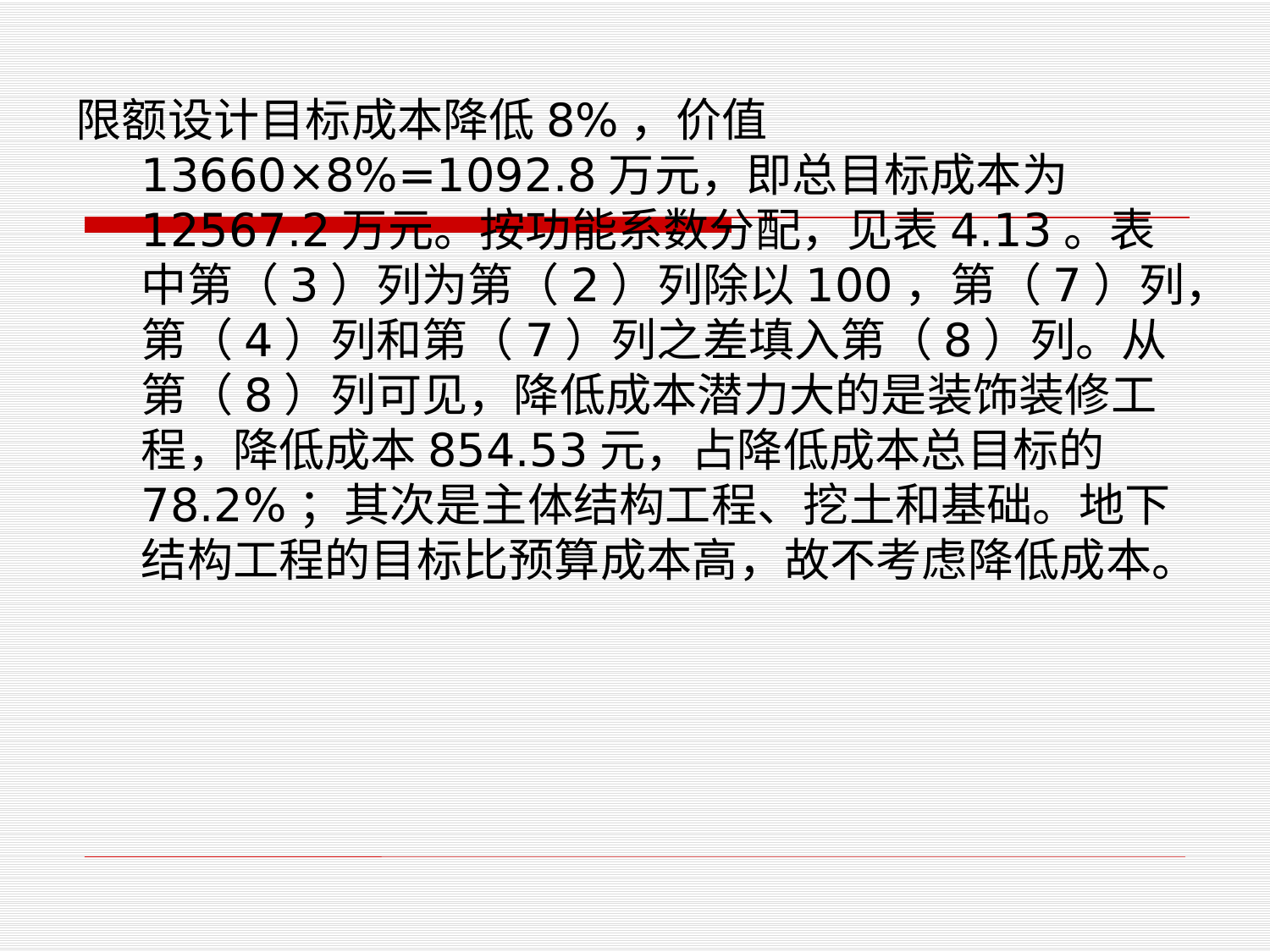

限额设计目标成本降低8%，价值13660×8%=1092.8万元，即总目标成本为12567.2万元。按功能系数分配，见表4.13。表中第（3）列为第（2）列除以100，第（7）列，第（4）列和第（7）列之差填入第（8）列。从第（8）列可见，降低成本潜力大的是装饰装修工程，降低成本854.53元，占降低成本总目标的78.2%；其次是主体结构工程、挖土和基础。地下结构工程的目标比预算成本高，故不考虑降低成本。